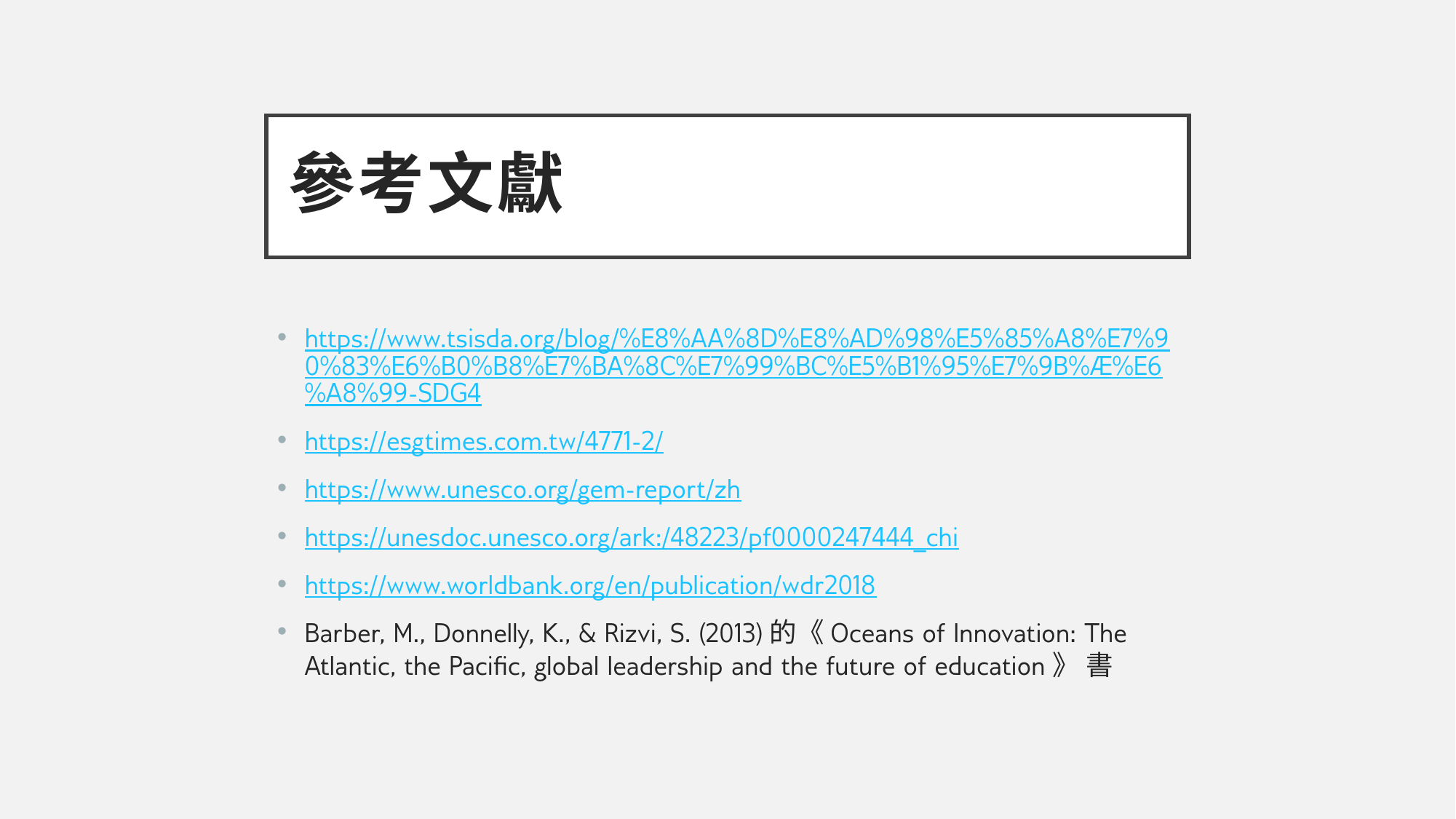

# 參考文獻
https://www.tsisda.org/blog/%E8%AA%8D%E8%AD%98%E5%85%A8%E7%90%83%E6%B0%B8%E7%BA%8C%E7%99%BC%E5%B1%95%E7%9B%AE%E6%A8%99-SDG4
https://esgtimes.com.tw/4771-2/
https://www.unesco.org/gem-report/zh
https://unesdoc.unesco.org/ark:/48223/pf0000247444_chi
https://www.worldbank.org/en/publication/wdr2018
Barber, M., Donnelly, K., & Rizvi, S. (2013)的《Oceans of Innovation: The Atlantic, the Pacific, global leadership and the future of education》 書